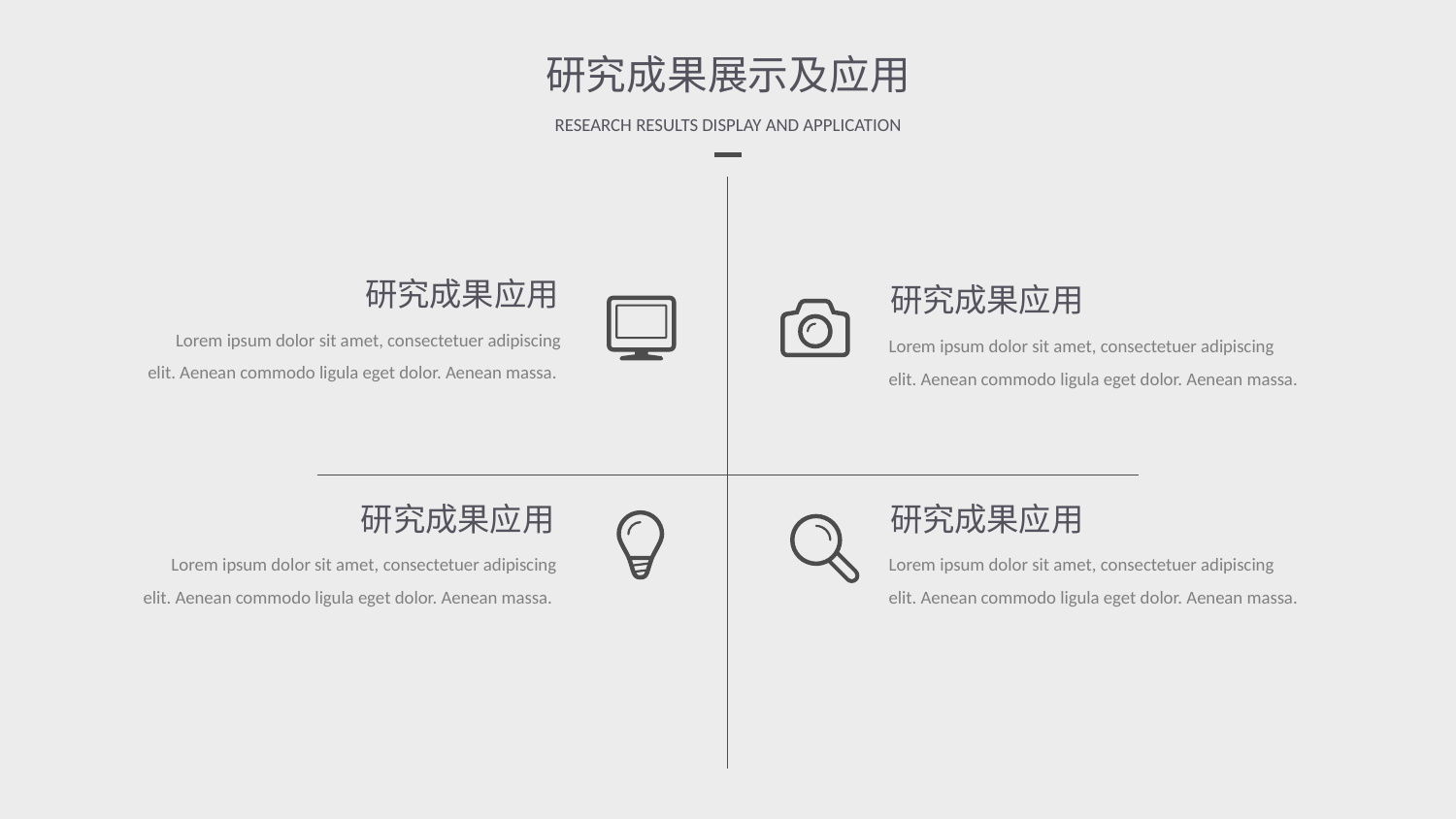

研究成果展示及应用
RESEARCH RESULTS DISPLAY AND APPLICATION
研究成果应用
研究成果应用

Lorem ipsum dolor sit amet, consectetuer adipiscing elit. Aenean commodo ligula eget dolor. Aenean massa.
Lorem ipsum dolor sit amet, consectetuer adipiscing elit. Aenean commodo ligula eget dolor. Aenean massa.
研究成果应用
研究成果应用

Lorem ipsum dolor sit amet, consectetuer adipiscing elit. Aenean commodo ligula eget dolor. Aenean massa.
Lorem ipsum dolor sit amet, consectetuer adipiscing elit. Aenean commodo ligula eget dolor. Aenean massa.